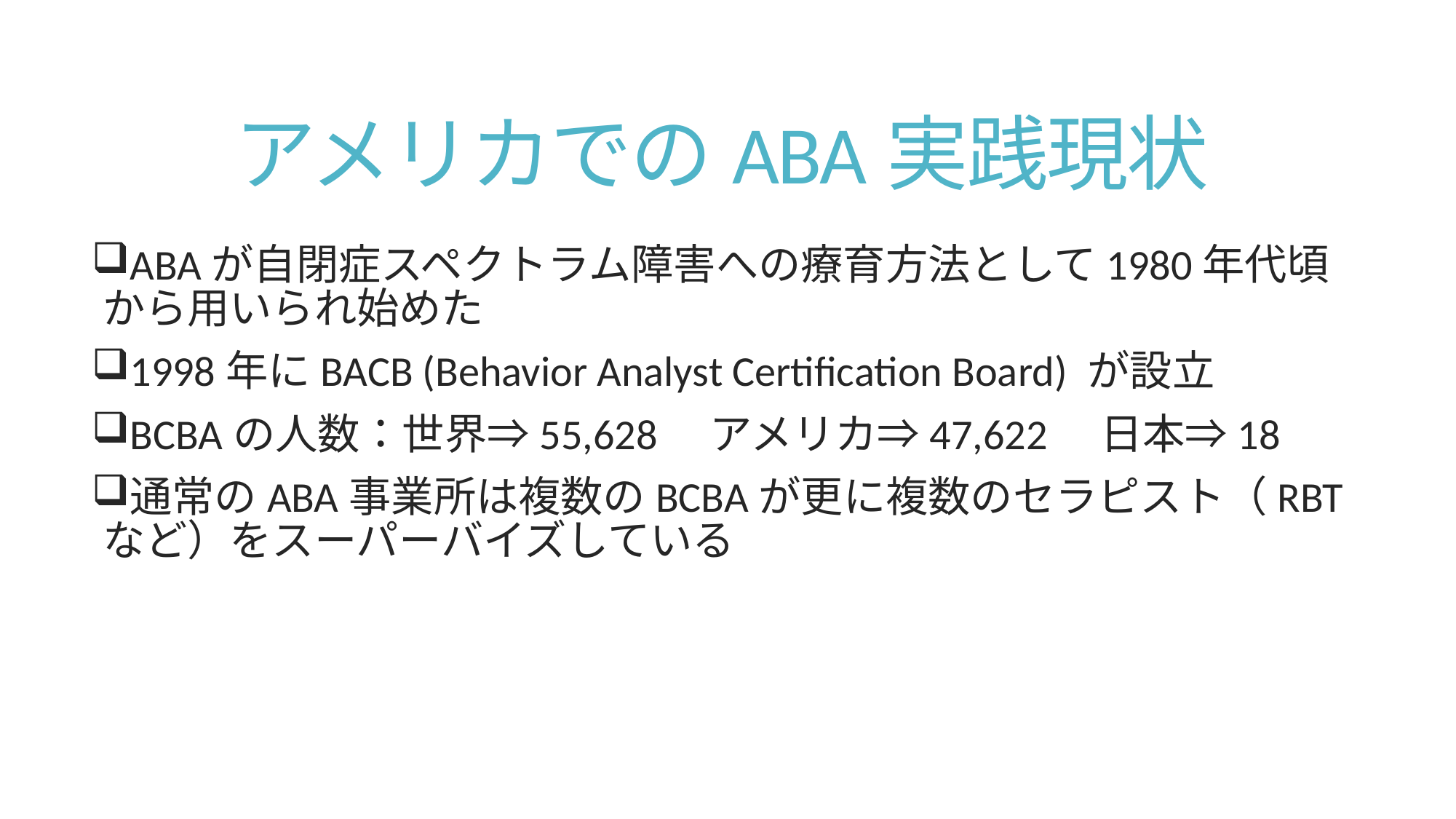

# アメリカでのABA実践現状
ABAが自閉症スペクトラム障害への療育方法として1980年代頃から用いられ始めた
1998年にBACB (Behavior Analyst Certification Board) が設立
BCBAの人数：世界⇒55,628　アメリカ⇒47,622　日本⇒18
通常のABA事業所は複数のBCBAが更に複数のセラピスト（RBTなど）をスーパーバイズしている